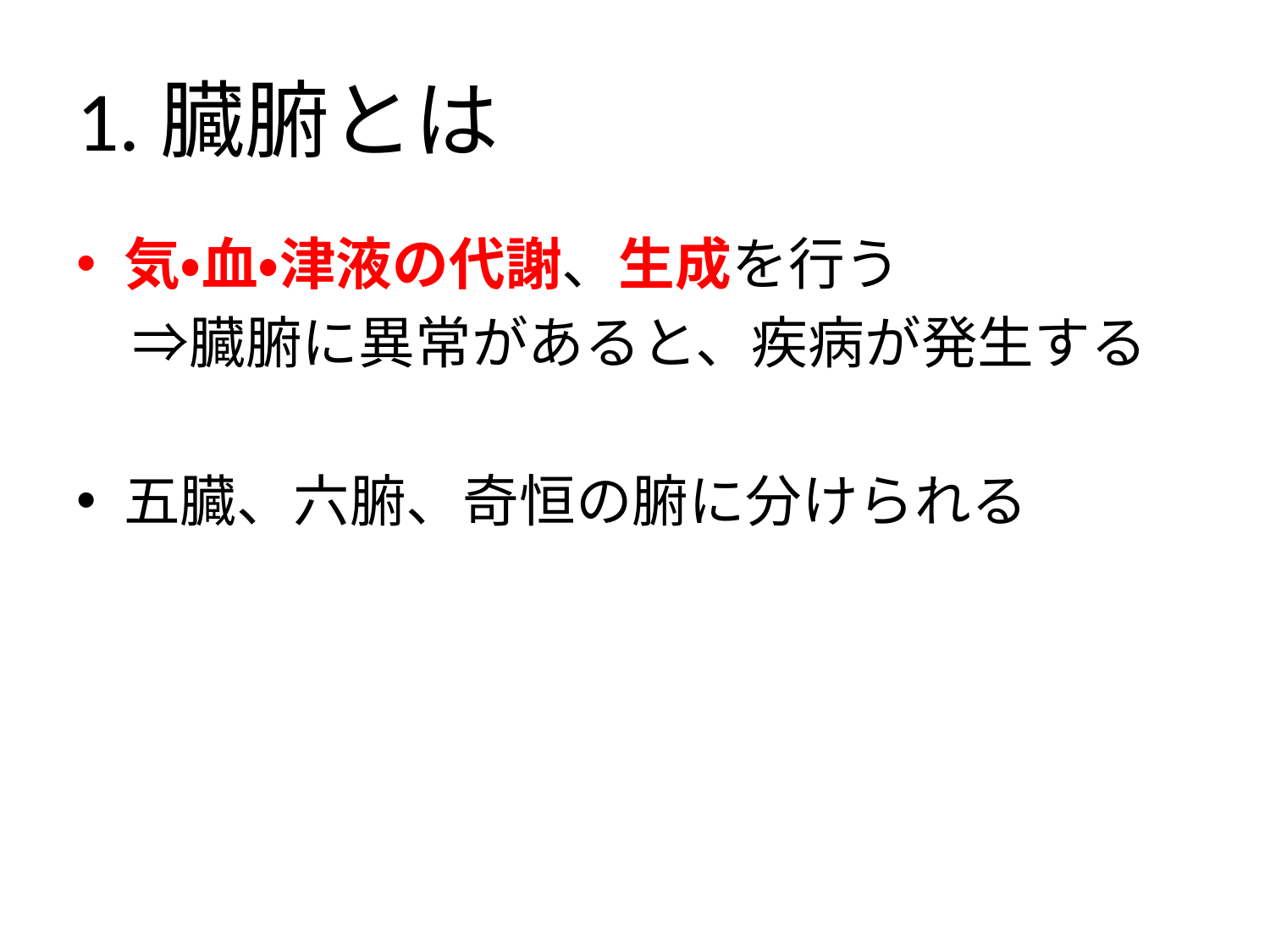

# 1.臓腑とは
気・血・津液の代謝、生成を行う
　⇒臓腑に異常があると、疾病が発生する

五臓、六腑、奇恒の腑に分けられる